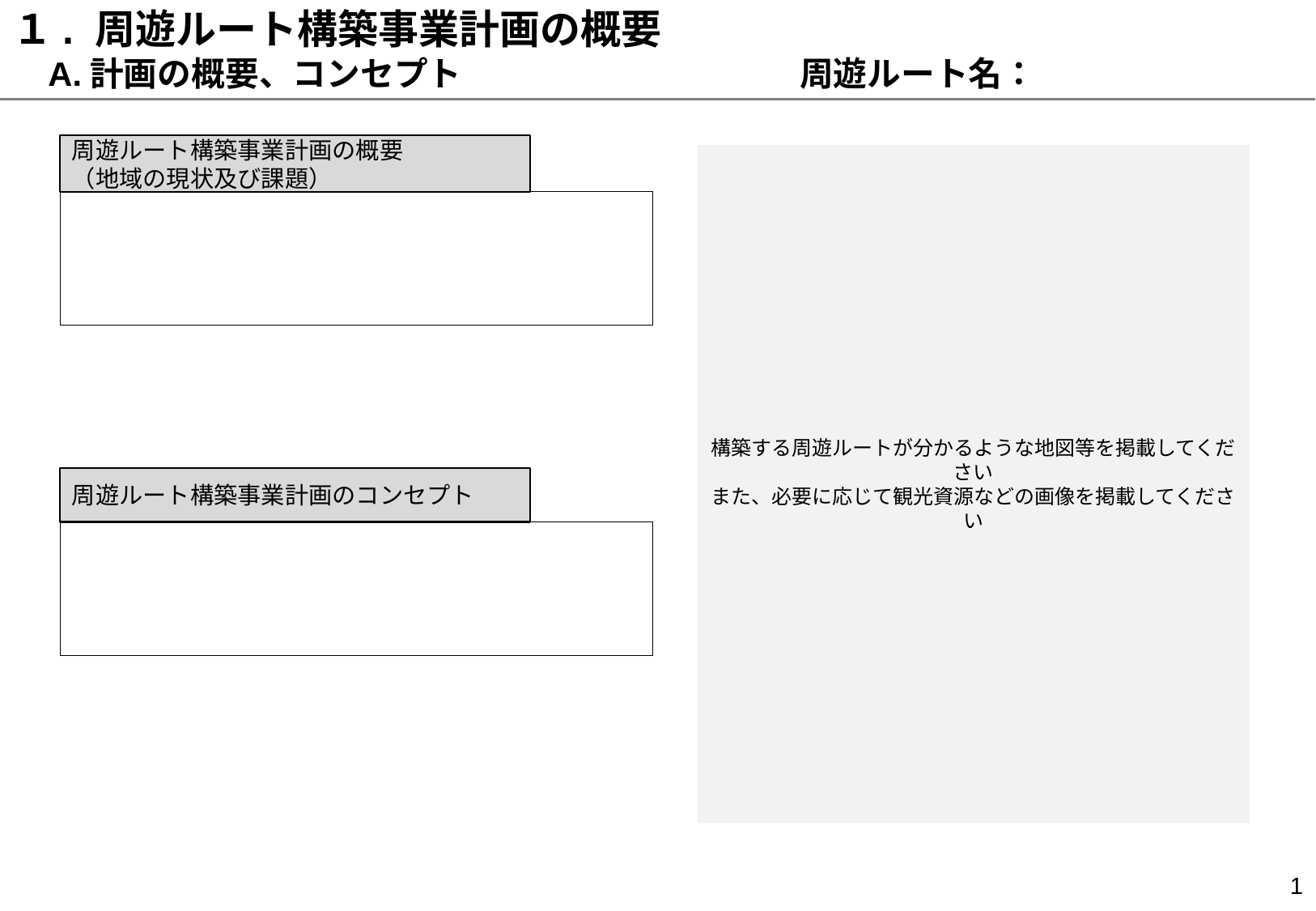

# １. 周遊ルート構築事業計画の概要 A.計画の概要、コンセプト　　　　　　　　　　周遊ルート名：

周遊ルート構築事業計画の概要
（地域の現状及び課題）
構築する周遊ルートが分かるような地図等を掲載してください
また、必要に応じて観光資源などの画像を掲載してください

周遊ルート構築事業計画のコンセプト

1